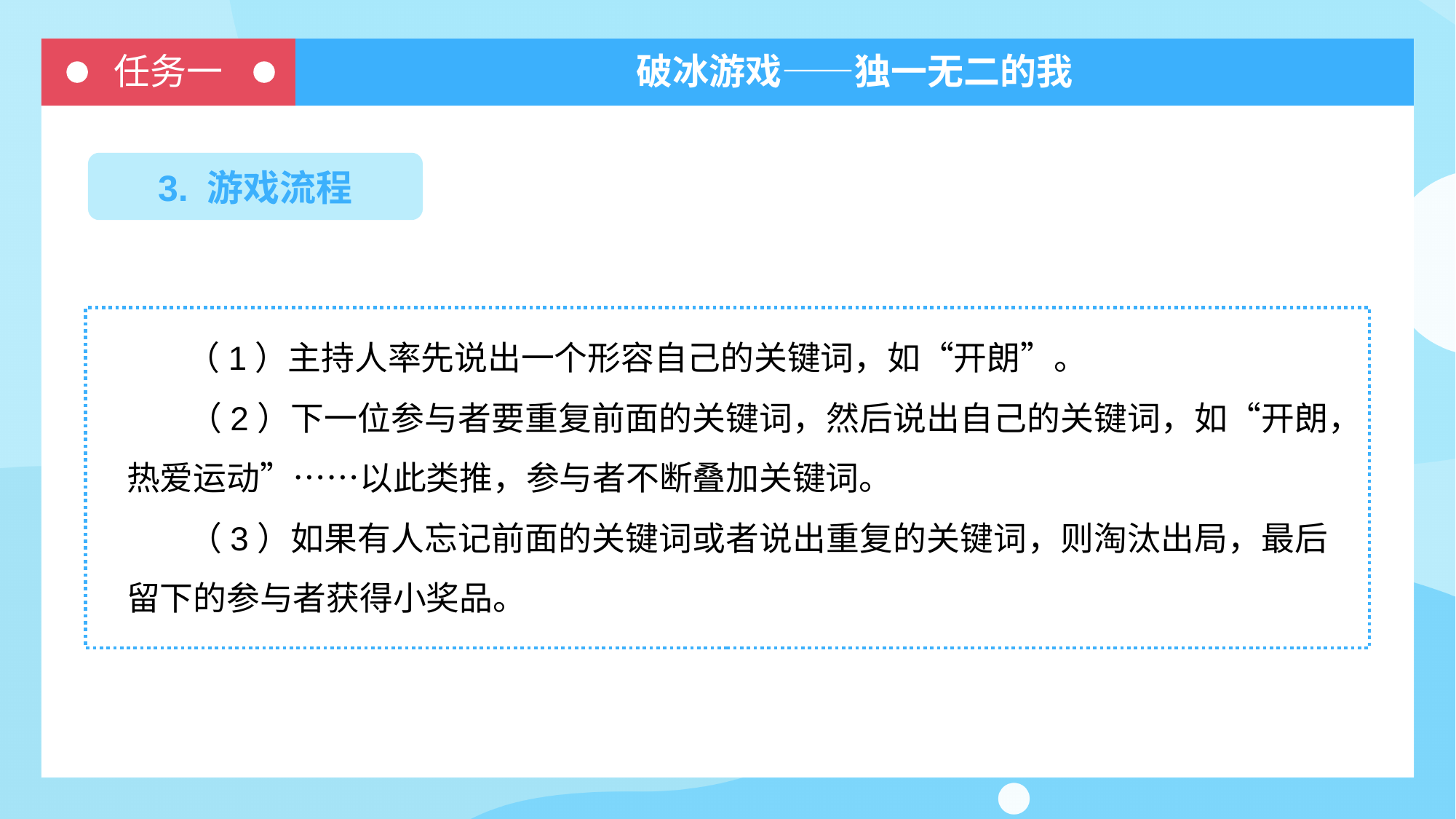

任务一
破冰游戏——独一无二的我

3. 游戏流程

       （1）主持人率先说出一个形容自己的关键词，如“开朗”。
       （2）下一位参与者要重复前面的关键词，然后说出自己的关键词，如“开朗，热爱运动”……以此类推，参与者不断叠加关键词。
       （3）如果有人忘记前面的关键词或者说出重复的关键词，则淘汰出局，最后留下的参与者获得小奖品。